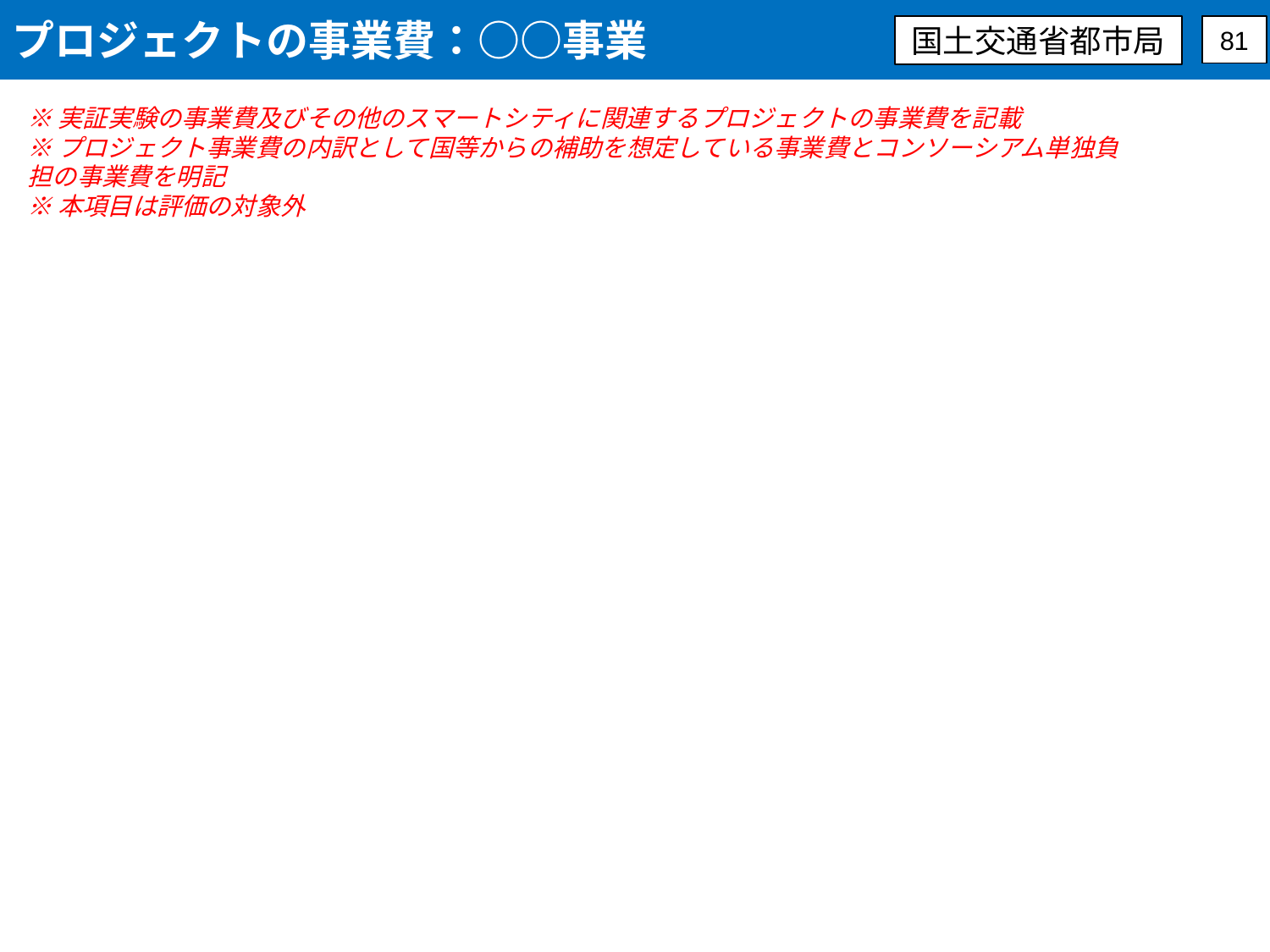

プロジェクトの事業費：○○事業
国土交通省都市局
81
※実証実験の事業費及びその他のスマートシティに関連するプロジェクトの事業費を記載
※プロジェクト事業費の内訳として国等からの補助を想定している事業費とコンソーシアム単独負担の事業費を明記
※本項目は評価の対象外